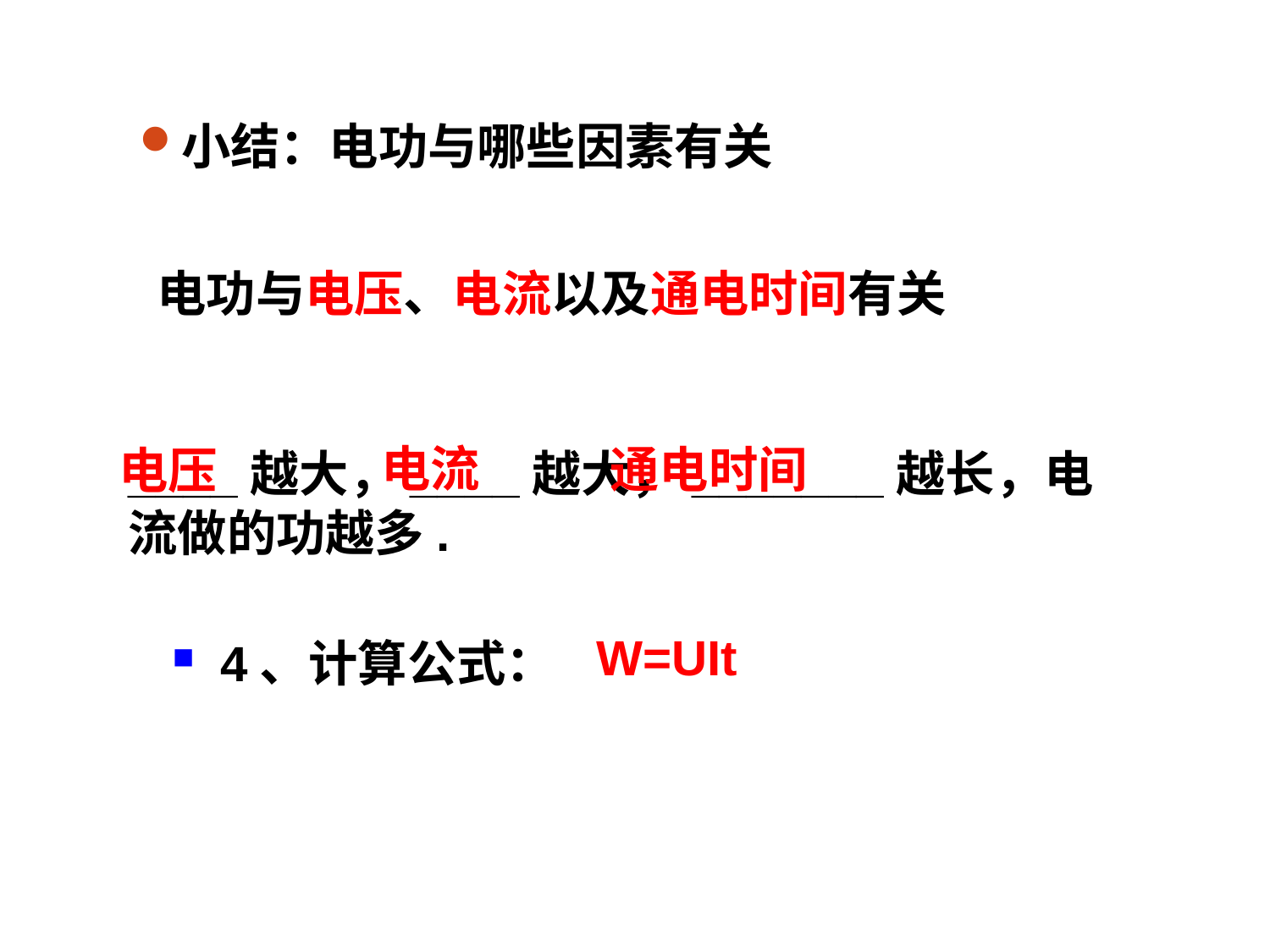

小结：电功与哪些因素有关
电功与电压、电流以及通电时间有关
电流
通电时间
电压

____越大，____越大，_______越长，电流做的功越多.
W=UIt

4、计算公式：